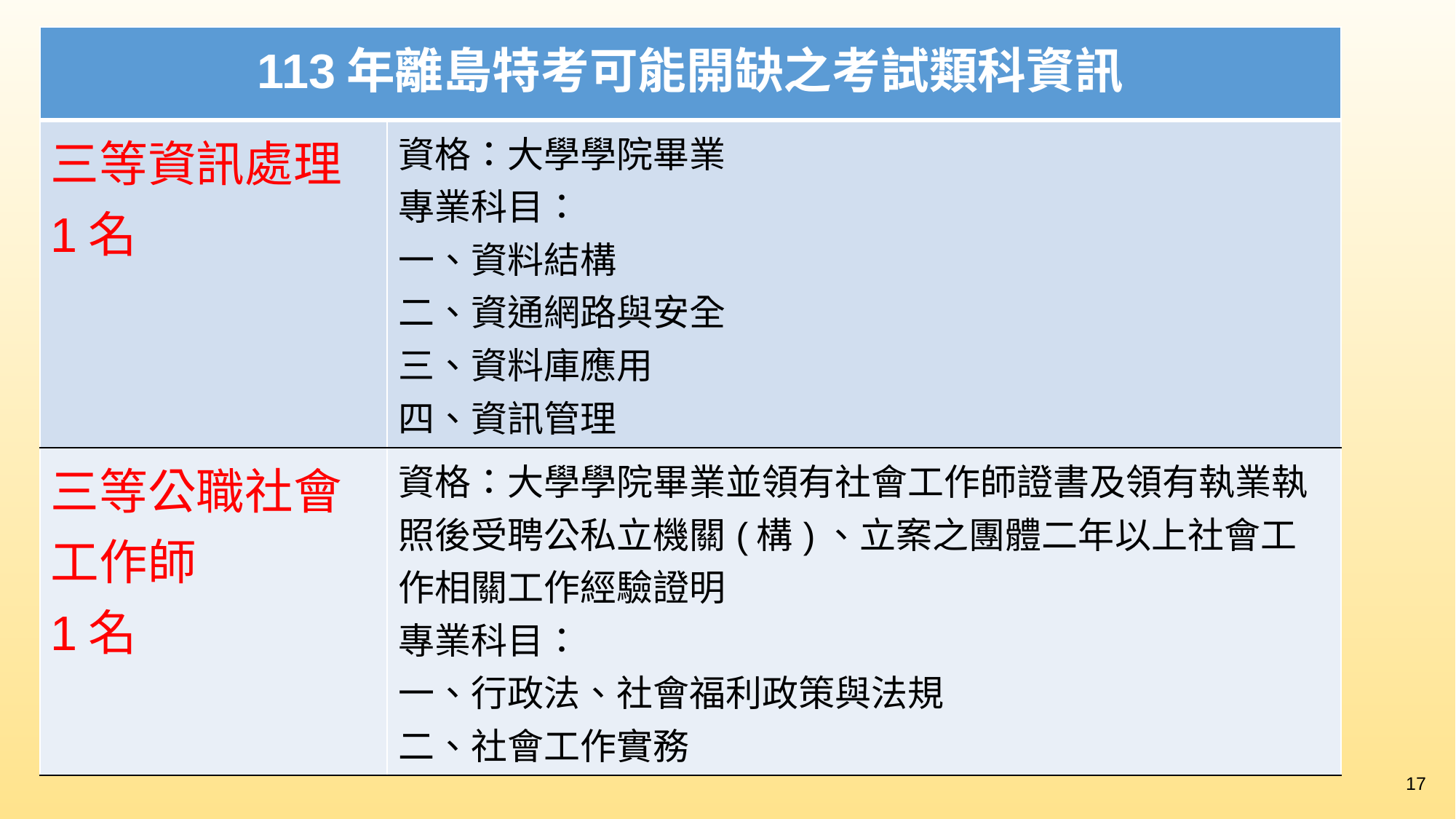

| 113年離島特考可能開缺之考試類科資訊 |  |
| --- | --- |
| 三等資訊處理 1名 | 資格：大學學院畢業 專業科目： 一、資料結構 二、資通網路與安全 三、資料庫應用 四、資訊管理 |
| 三等公職社會工作師 1名 | 資格：大學學院畢業並領有社會工作師證書及領有執業執照後受聘公私立機關(構)、立案之團體二年以上社會工作相關工作經驗證明 專業科目： 一、行政法、社會福利政策與法規 二、社會工作實務 |
17